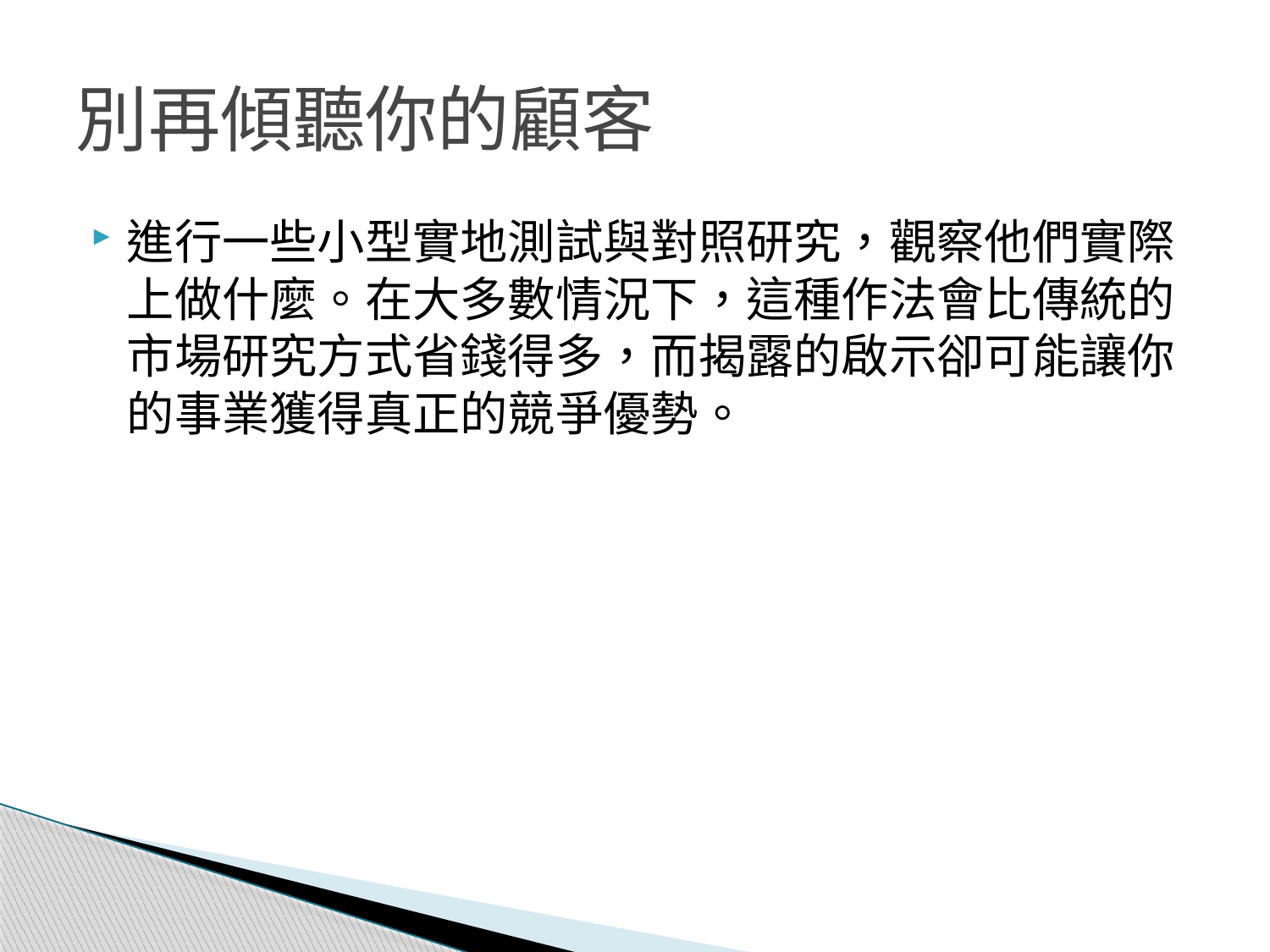

# 別再傾聽你的顧客
進行一些小型實地測試與對照研究，觀察他們實際上做什麼。在大多數情況下，這種作法會比傳統的市場研究方式省錢得多，而揭露的啟示卻可能讓你的事業獲得真正的競爭優勢。